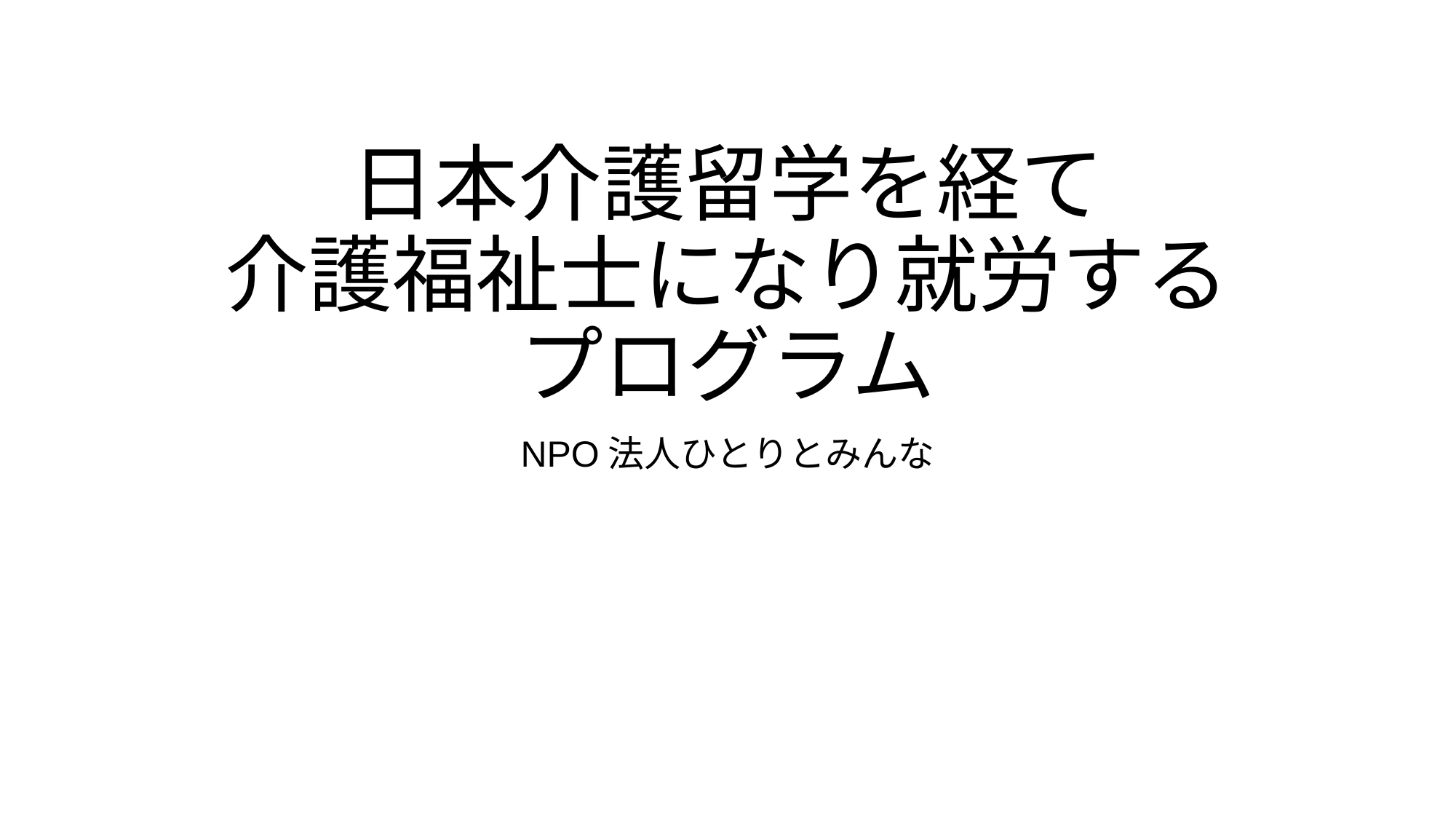

# 日本介護留学を経て 介護福祉士になり就労する プログラム
NPO法人ひとりとみんな